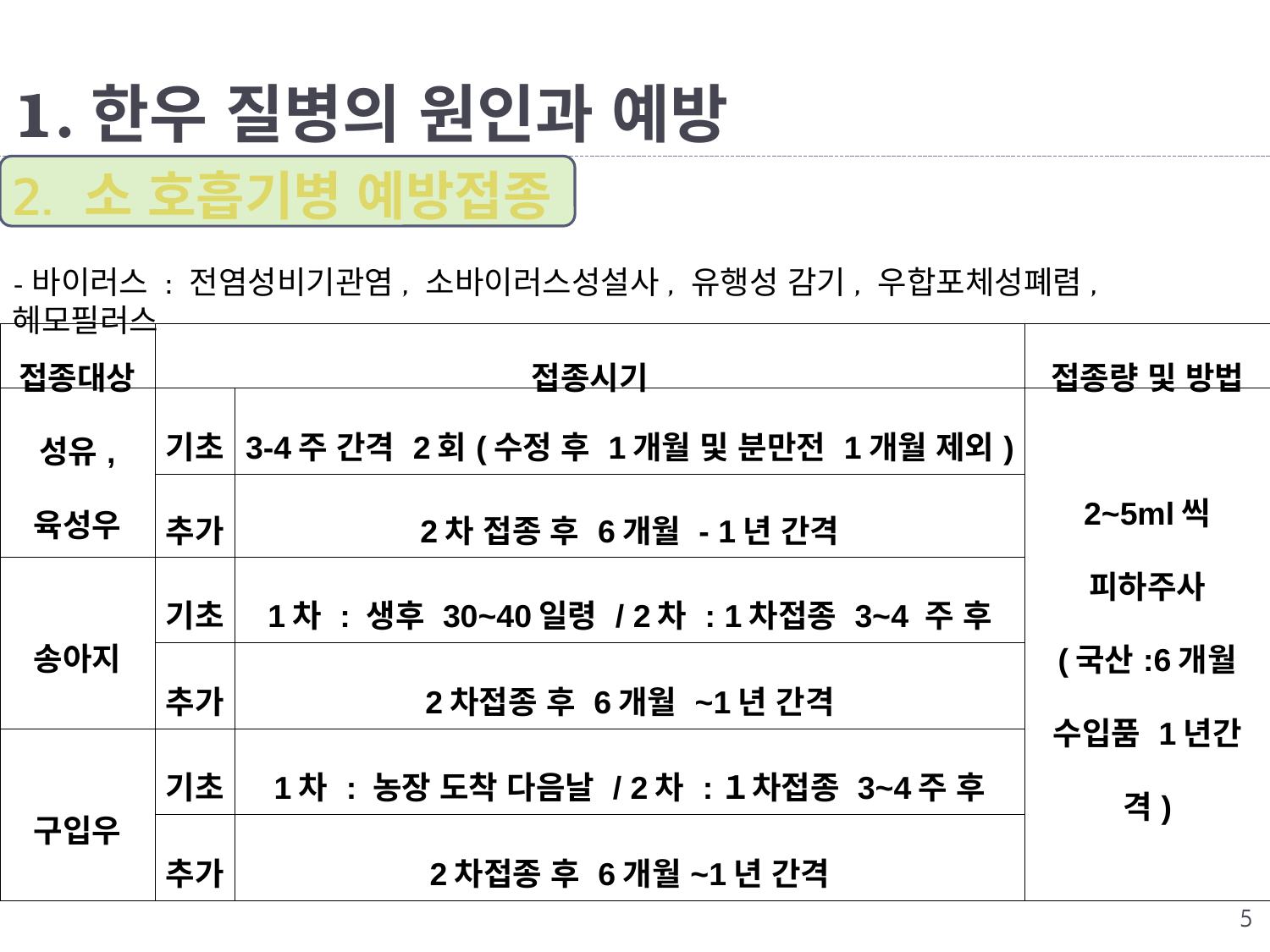

# 1.한우 질병의 원인과 예방
2. 소 호흡기병 예방접종

-바이러스 : 전염성비기관염, 소바이러스성설사, 유행성 감기, 우합포체성폐렴, 헤모필러스
| 접종대상 | 접종시기 |  | 접종량 및 방법 |
| --- | --- | --- | --- |
| 성유, 육성우 | 기초 | 3-4주 간격 2회(수정 후 1개월 및 분만전 1개월 제외) | 2~5ml씩 피하주사 (국산:6개월 수입품 1년간격) |
|  | 추가 | 2차 접종 후 6개월 - 1년 간격 |  |
| 송아지 | 기초 | 1차 : 생후 30~40일령 / 2차 : 1차접종 3~4 주 후 |  |
|  | 추가 | 2차접종 후 6개월 ~1년 간격 |  |
| 구입우 | 기초 | 1차 : 농장 도착 다음날 / 2차 :１차접종 3~4주 후 |  |
|  | 추가 | 2차접종 후 6개월~1년 간격 |  |
5